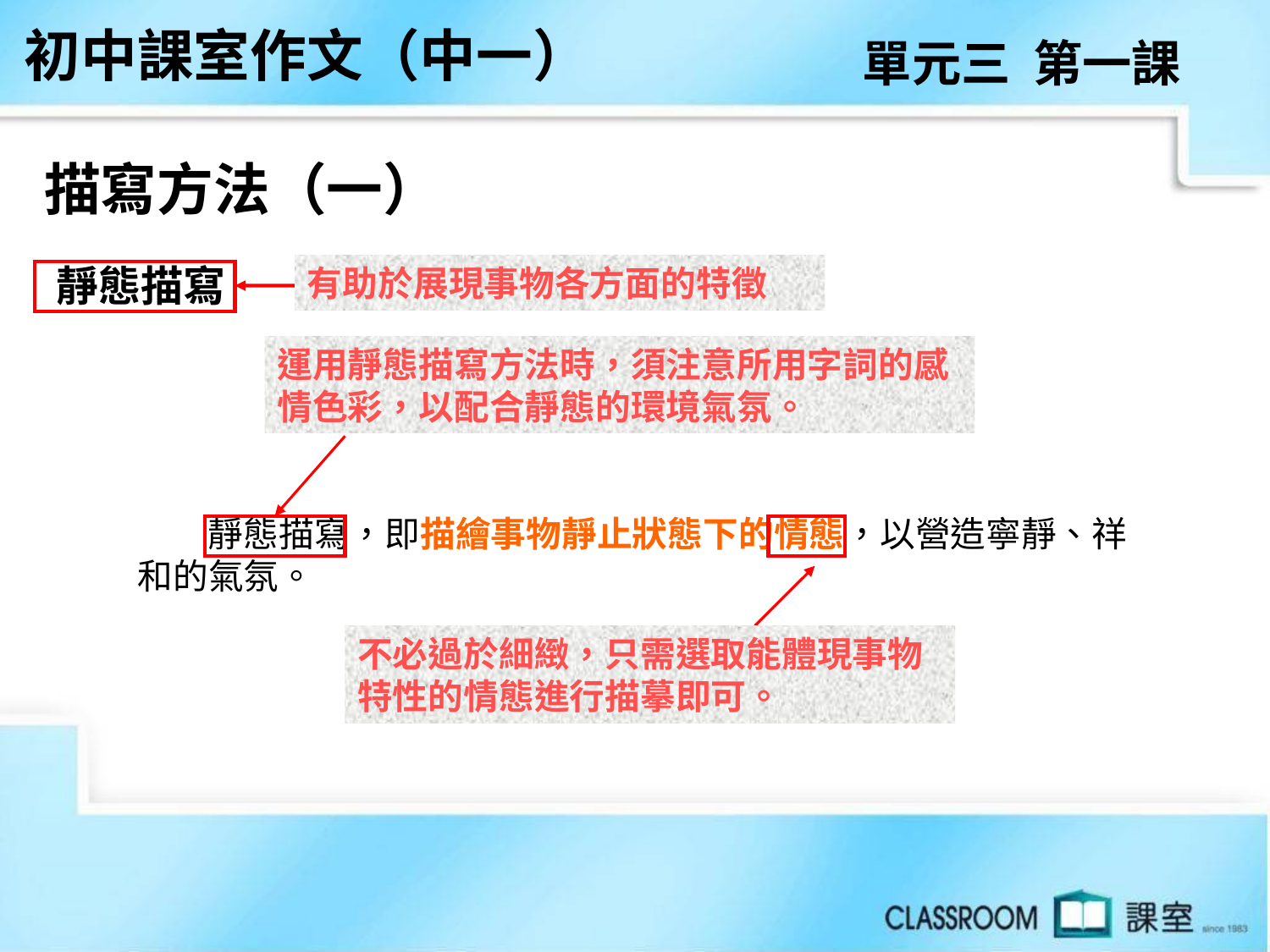

初中課室作文（中一）
單元三  第一課
描寫方法（一）
 靜態描寫
有助於展現事物各方面的特徵

運用靜態描寫方法時，須注意所用字詞的感情色彩，以配合靜態的環境氣氛。

　　靜態描寫，即描繪事物靜止狀態下的情態，以營造寧靜、祥和的氣氛。

不必過於細緻，只需選取能體現事物特性的情態進行描摹即可。